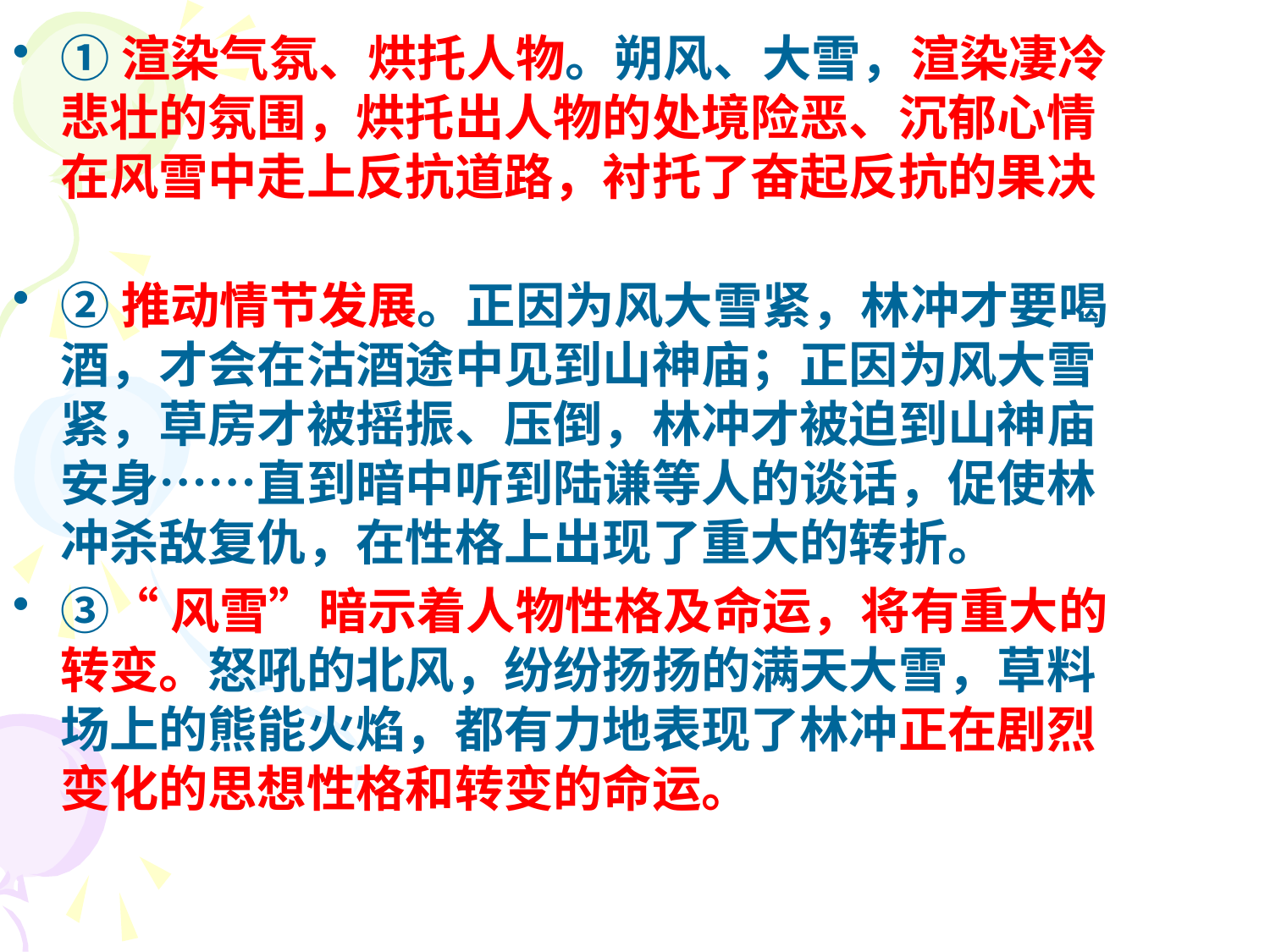

#
①渲染气氛、烘托人物。朔风、大雪，渲染凄冷悲壮的氛围，烘托出人物的处境险恶、沉郁心情在风雪中走上反抗道路，衬托了奋起反抗的果决
②推动情节发展。正因为风大雪紧，林冲才要喝酒，才会在沽酒途中见到山神庙；正因为风大雪紧，草房才被摇振、压倒，林冲才被迫到山神庙安身……直到暗中听到陆谦等人的谈话，促使林冲杀敌复仇，在性格上出现了重大的转折。
③“风雪”暗示着人物性格及命运，将有重大的转变。怒吼的北风，纷纷扬扬的满天大雪，草料场上的熊能火焰，都有力地表现了林冲正在剧烈变化的思想性格和转变的命运。